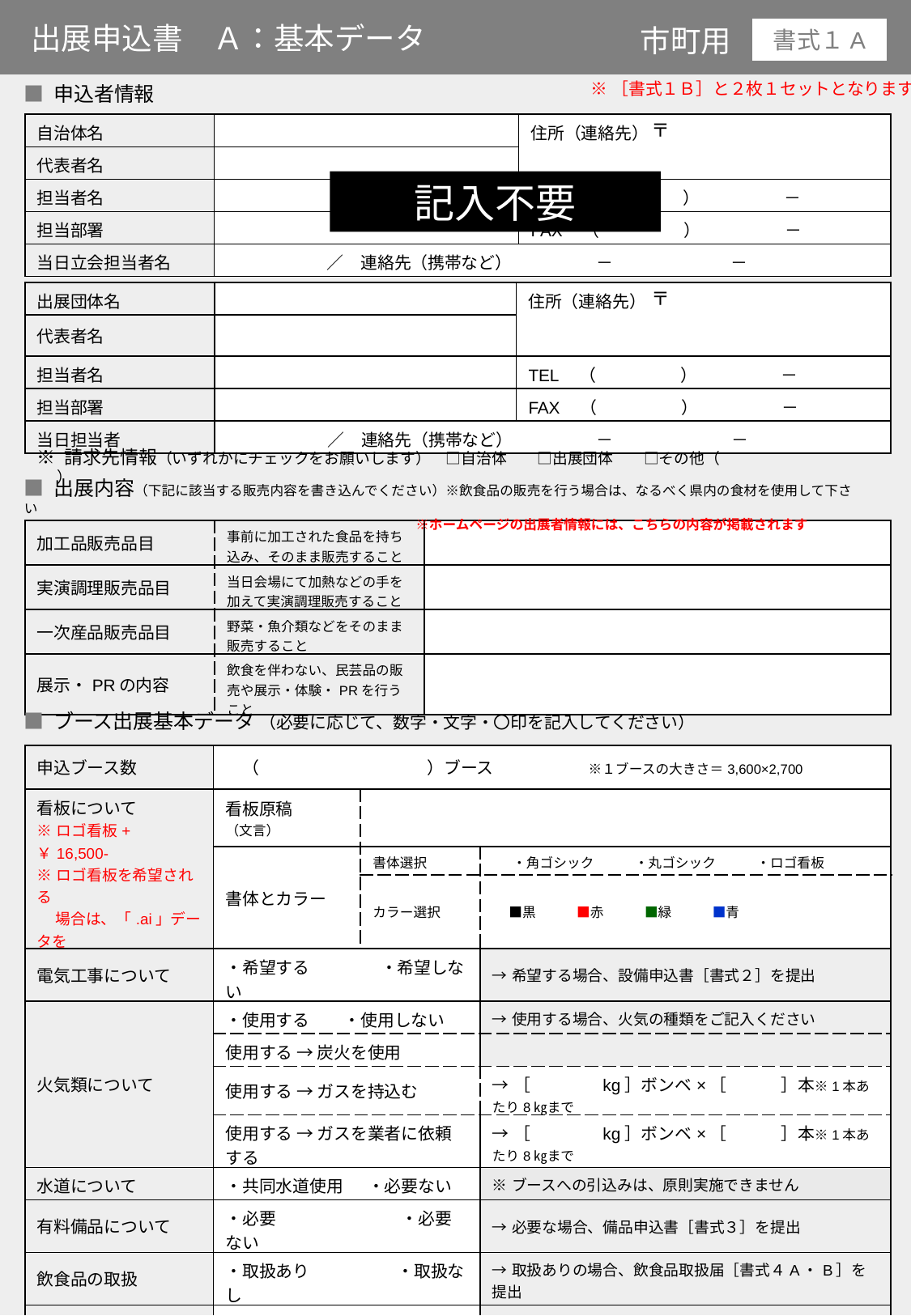

出展申込書　Ａ：基本データ
市町用
書式１A
※［書式１Ｂ］と２枚１セットとなります
■ 申込者情報
〒
| 自治体名 |  | 住所（連絡先） |
| --- | --- | --- |
| 代表者名 |  |  |
| 担当者名 |  | TEL　（　　　　　）　　　　　－ |
| 担当部署 |  | FAX　（　　　　　）　　　　　－ |
| 当日立会担当者名 | ／　連絡先（携帯など）　　　　　－　　　　　　　－ |  |
記入不要
〒
| 出展団体名 |  | 住所（連絡先） |
| --- | --- | --- |
| 代表者名 |  |  |
| 担当者名 |  | TEL　（　　　　　）　　　　　－ |
| 担当部署 |  | FAX　（　　　　　）　　　　　－ |
| 当日担当者 | ／　連絡先（携帯など）　　　　　－　　　　　　　－ |  |
※ 請求先情報（いずれかにチェックをお願いします）　□自治体　　□出展団体　　□その他（　　　　　　　　                ）
■ 出展内容（下記に該当する販売内容を書き込んでください）※飲食品の販売を行う場合は、なるべく県内の食材を使用して下さい
			　　※ホームページの出展者情報には、こちらの内容が掲載されます
| 加工品販売品目 | 事前に加工された食品を持ち込み、そのまま販売すること |  |
| --- | --- | --- |
| 実演調理販売品目 | 当日会場にて加熱などの手を加えて実演調理販売すること |  |
| 一次産品販売品目 | 野菜・魚介類などをそのまま販売すること |  |
| 展示・PRの内容 | 飲食を伴わない、民芸品の販売や展示・体験・PRを行うこと |  |
■ ブース出展基本データ （必要に応じて、数字・文字・〇印を記入してください）
| 申込ブース数 | （　　　　　　　　　　）ブース　　　　　　　※１ブースの大きさ＝3,600×2,700 |  |  |
| --- | --- | --- | --- |
| 看板について ※ロゴ看板+￥16,500- ※ロゴ看板を希望される 　 場合は、「.ai」データを 　 ご準備下さい | 看板原稿 （文言） |  |  |
|  | 書体とカラー | 書体選択 | ・角ゴシック　　　・丸ゴシック　　　・ロゴ看板 |
|  |  | カラー選択 | ■黒　　　■赤　　　■緑　　　■青 |
| 電気工事について | ・希望する　　　　 ・希望しない |  | →希望する場合、設備申込書［書式２］を提出 |
| 火気類について | ・使用する ・使用しない |  | →使用する場合、火気の種類をご記入ください |
|  | 使用する → 炭火を使用 |  |  |
|  | 使用する → ガスを持込む |  | →［　　　　kg］ボンベ×［　　 　］本※1本あたり8㎏まで |
|  | 使用する → ガスを業者に依頼する |  | →［　　　　kg］ボンベ×［　　 　］本※1本あたり8㎏まで |
| 水道について | ・共同水道使用　 ・必要ない |  | ※ブースへの引込みは、原則実施できません |
| 有料備品について | ・必要　　　　　　　 ・必要ない |  | →必要な場合、備品申込書［書式３］を提出 |
| 飲食品の取扱 | ・取扱あり　　　　　 ・取扱なし |  | →取扱ありの場合、飲食品取扱届［書式４A・B］を提出 |
| 酒類の取扱 | ・取扱あり　　　　　 ・取扱なし |  | →取扱ありの場合、酒類取扱届について［書式５］ 　　を提出／アルコール類の製造・販売企業のみ |
| d払いの実施について | ・実施する　　　　　・実施しない |  | →実施する場合［d払い決済確認書］を提出 |